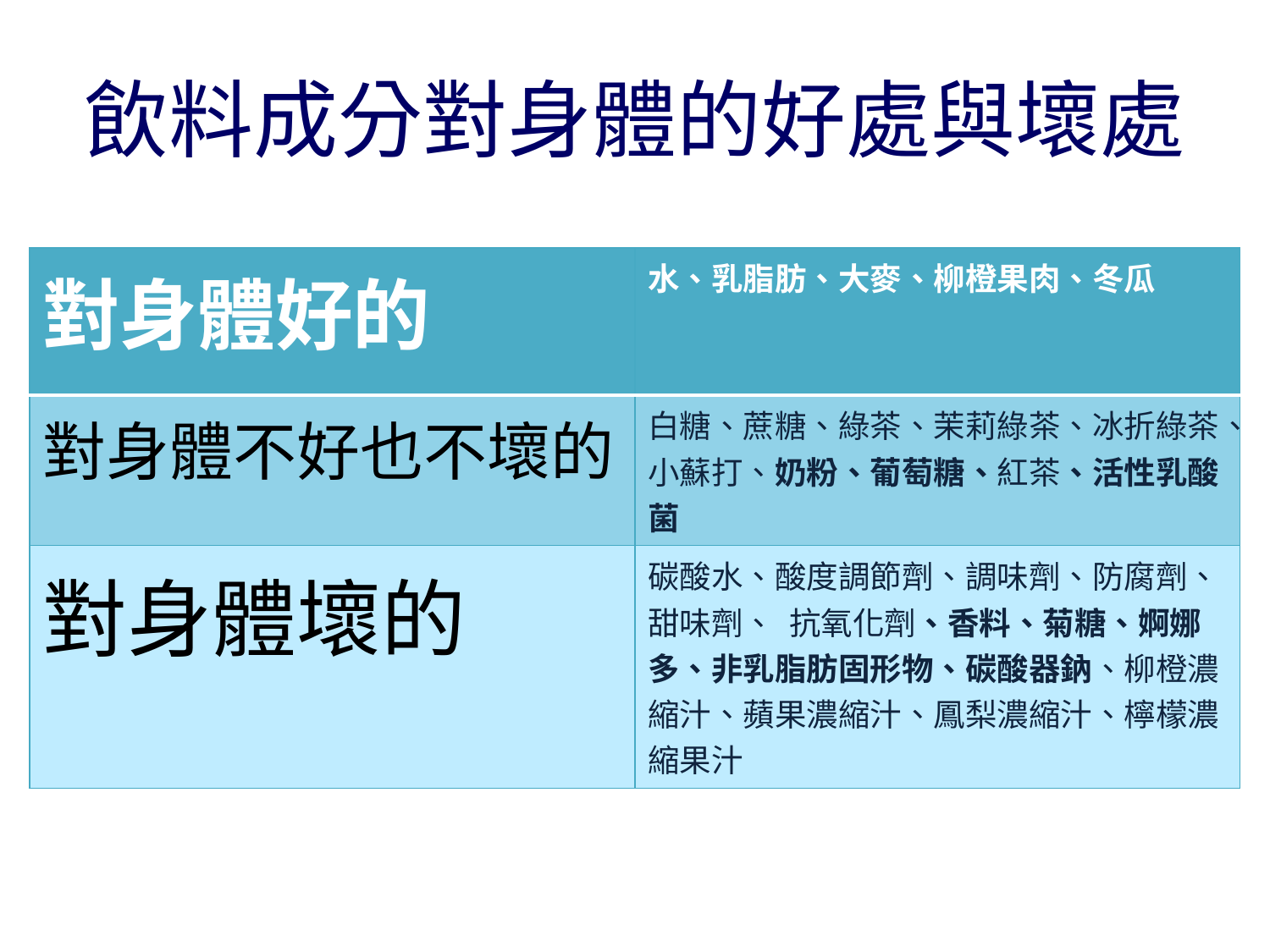

# 飲料成分對身體的好處與壞處
| 對身體好的 | 水、乳脂肪、大麥、柳橙果肉、冬瓜 |
| --- | --- |
| 對身體不好也不壞的 | 白糖、蔗糖、綠茶、茉莉綠茶、冰折綠茶、小蘇打、奶粉、葡萄糖、紅茶、活性乳酸菌 |
| 對身體壞的 | 碳酸水、酸度調節劑、調味劑、防腐劑、甜味劑、  抗氧化劑、香料、菊糖、婀娜多、非乳脂肪固形物、碳酸器鈉、柳橙濃縮汁、蘋果濃縮汁、鳳梨濃縮汁、檸檬濃縮果汁 |